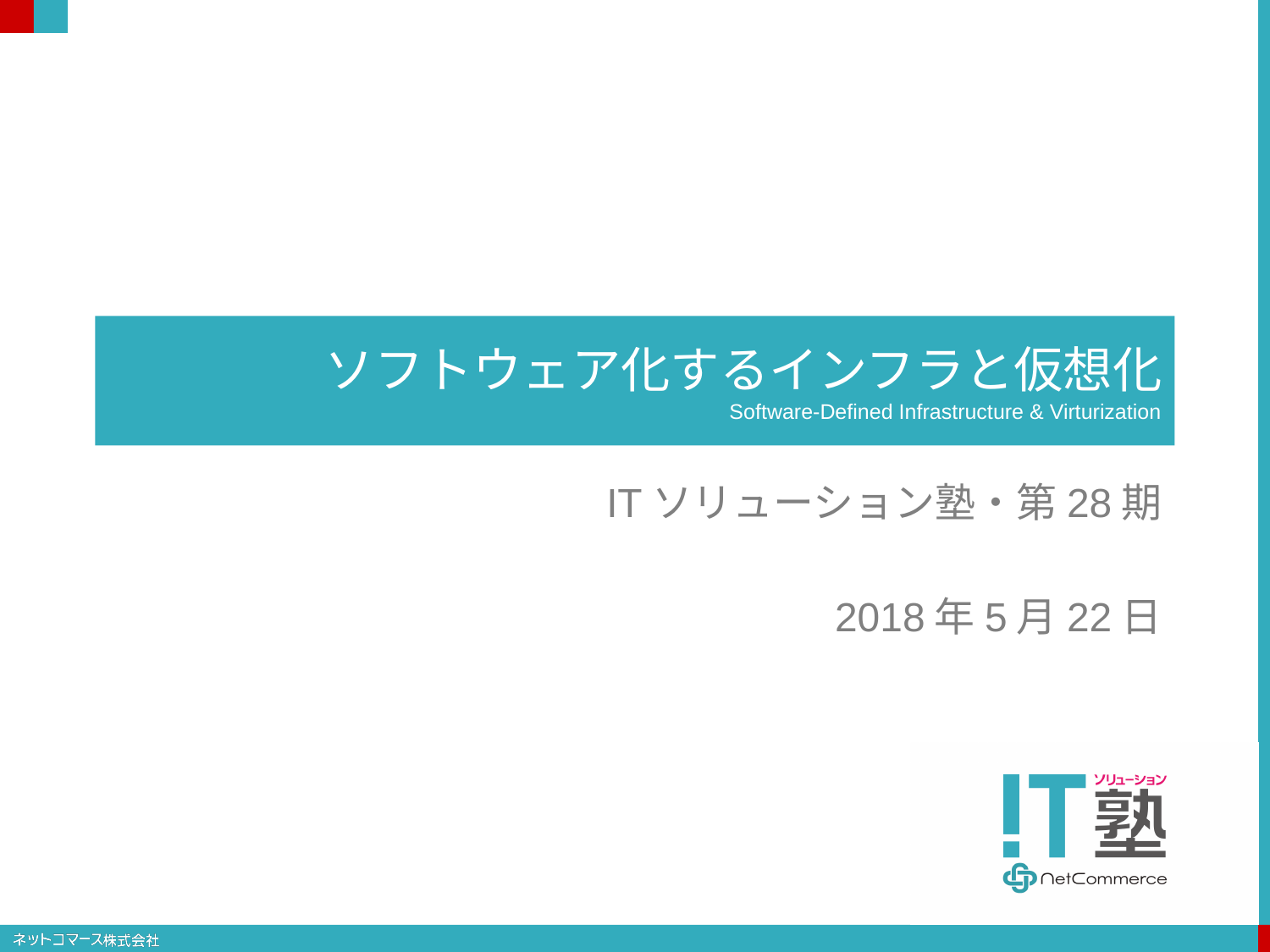

# ソフトウェア化するインフラと仮想化 Software-Defined Infrastructure & Virturization
ITソリューション塾・第28期

2018年5月22日